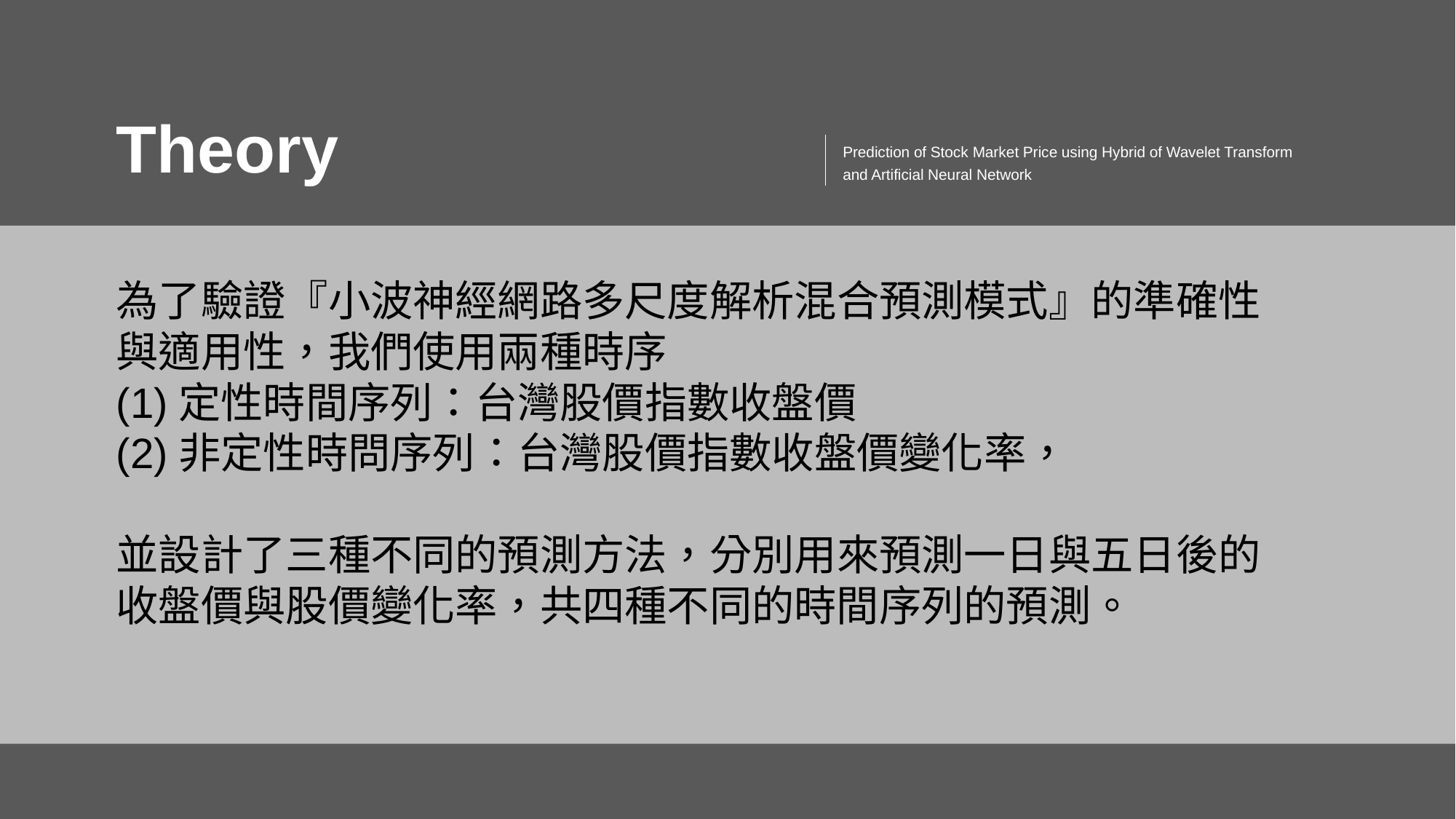

Theory
Prediction of Stock Market Price using Hybrid of Wavelet Transform and Artificial Neural Network

為了驗證『小波神經網路多尺度解析混合預測模式』的準確性與適用性，我們使用兩種時序
(1)定性時間序列：台灣股價指數收盤價
(2)非定性時問序列：台灣股價指數收盤價變化率，

並設計了三種不同的預測方法，分別用來預測一日與五日後的收盤價與股價變化率，共四種不同的時間序列的預測。